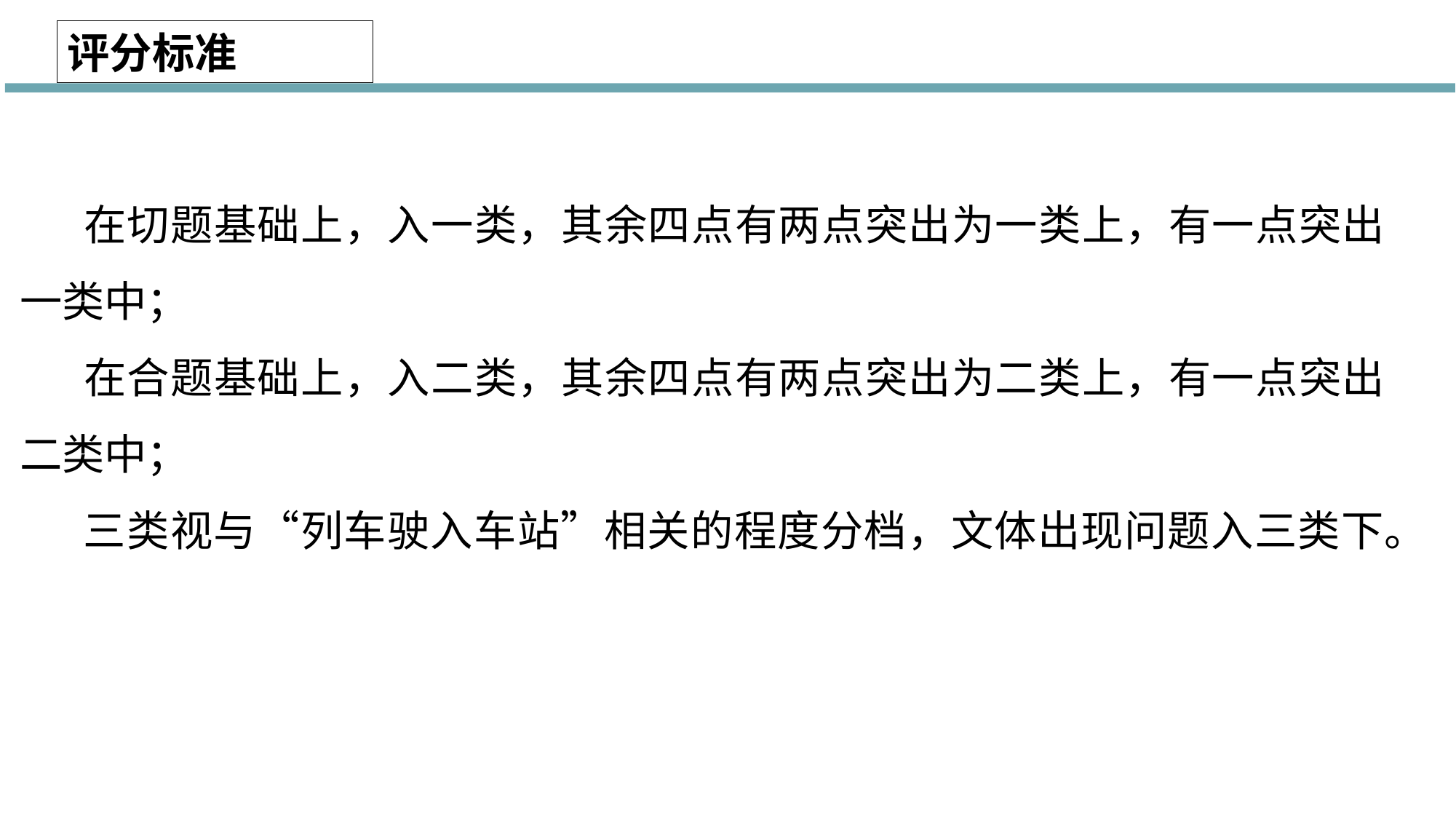

评分标准

  在切题基础上，入一类，其余四点有两点突出为一类上，有一点突出一类中；
  在合题基础上，入二类，其余四点有两点突出为二类上，有一点突出二类中；
  三类视与“列车驶入车站”相关的程度分档，文体出现问题入三类下。